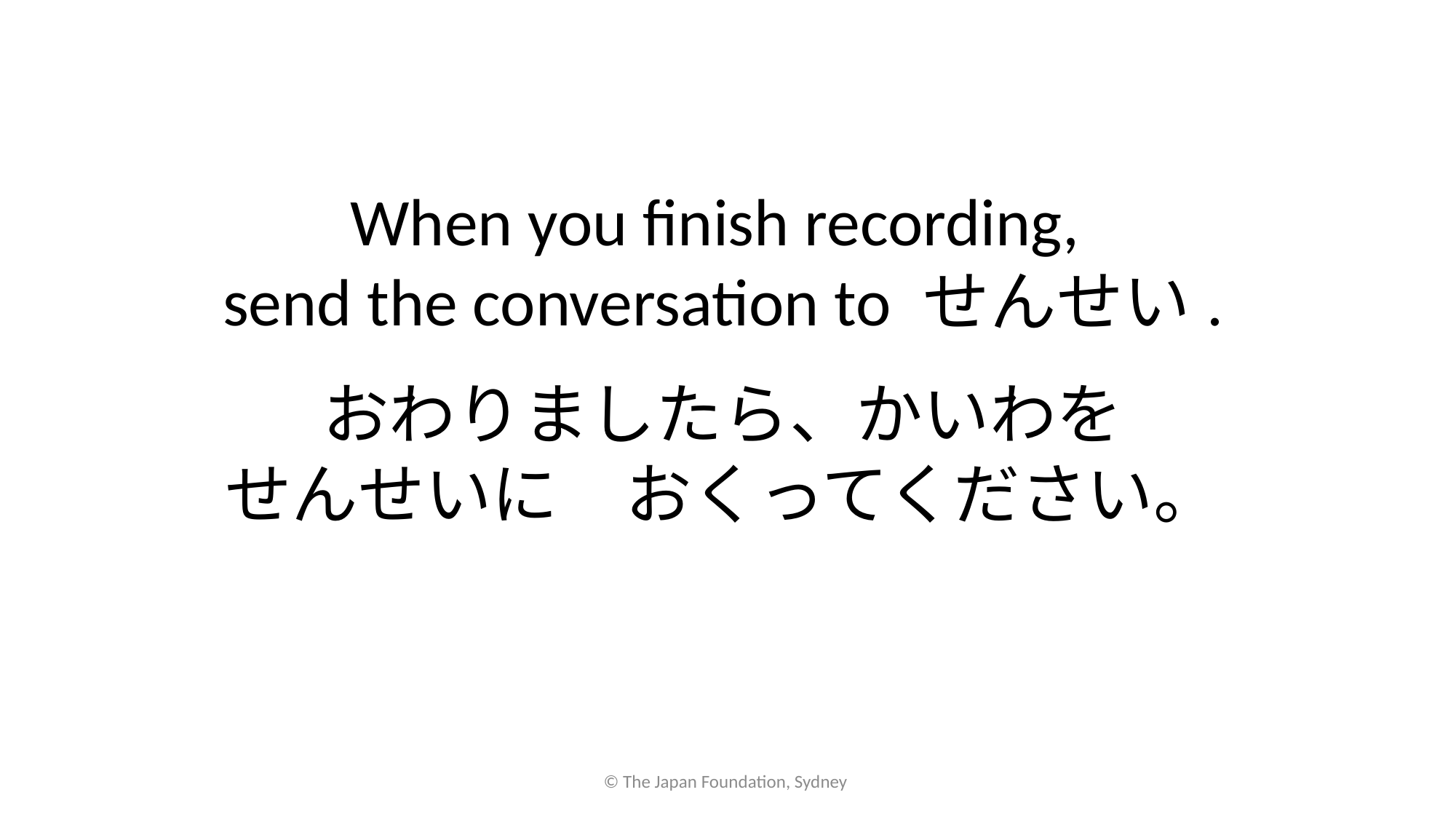

When you finish recording,
send the conversation to せんせい.

おわりましたら、かいわを
せんせいに　おくってください。
© The Japan Foundation, Sydney